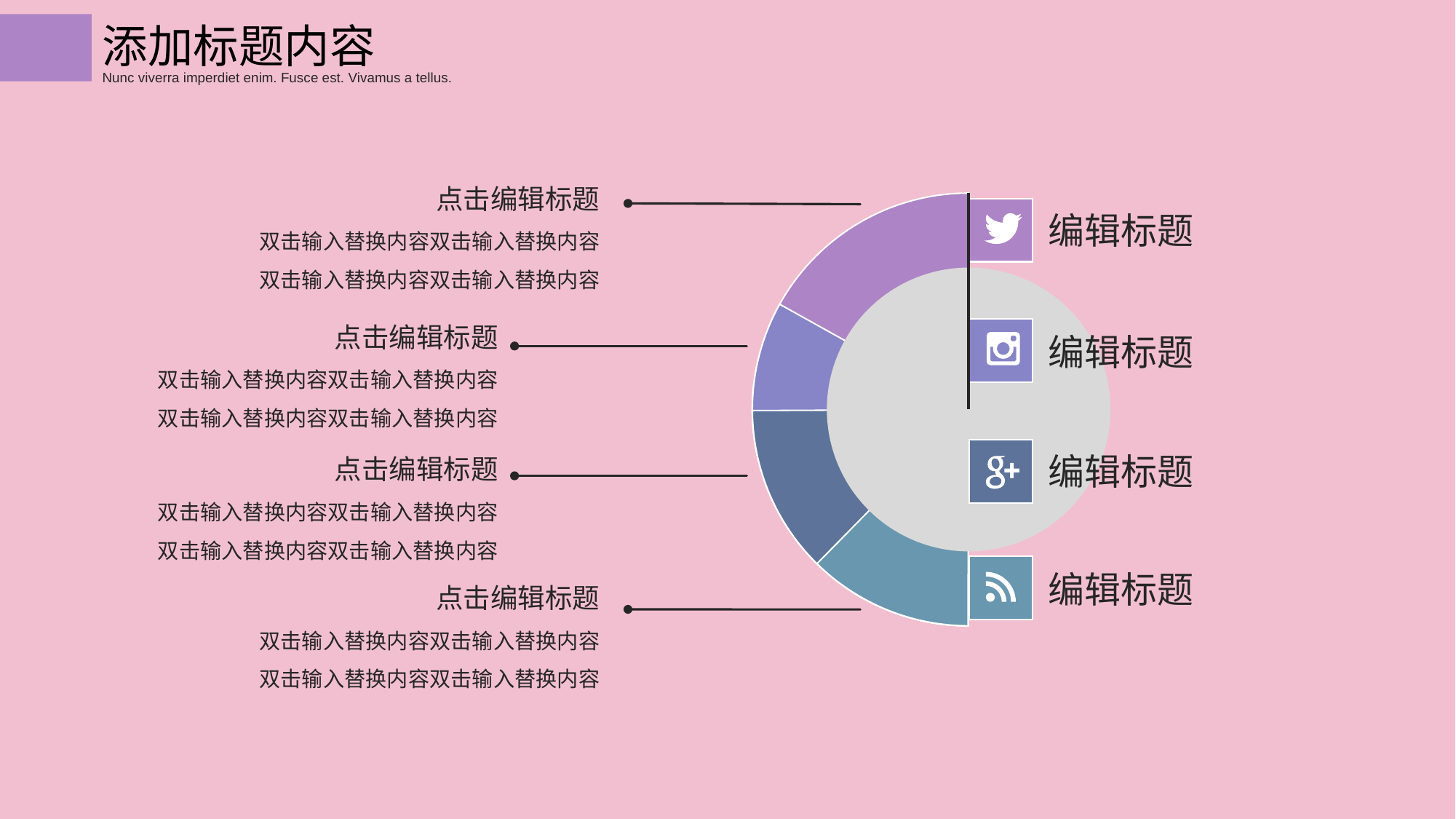

添加标题内容

Nunc viverra imperdiet enim. Fusce est. Vivamus a tellus.
点击编辑标题

编辑标题
双击输入替换内容双击输入替换内容双击输入替换内容双击输入替换内容

点击编辑标题

编辑标题

双击输入替换内容双击输入替换内容双击输入替换内容双击输入替换内容

编辑标题
点击编辑标题

双击输入替换内容双击输入替换内容双击输入替换内容双击输入替换内容

编辑标题

点击编辑标题
双击输入替换内容双击输入替换内容双击输入替换内容双击输入替换内容